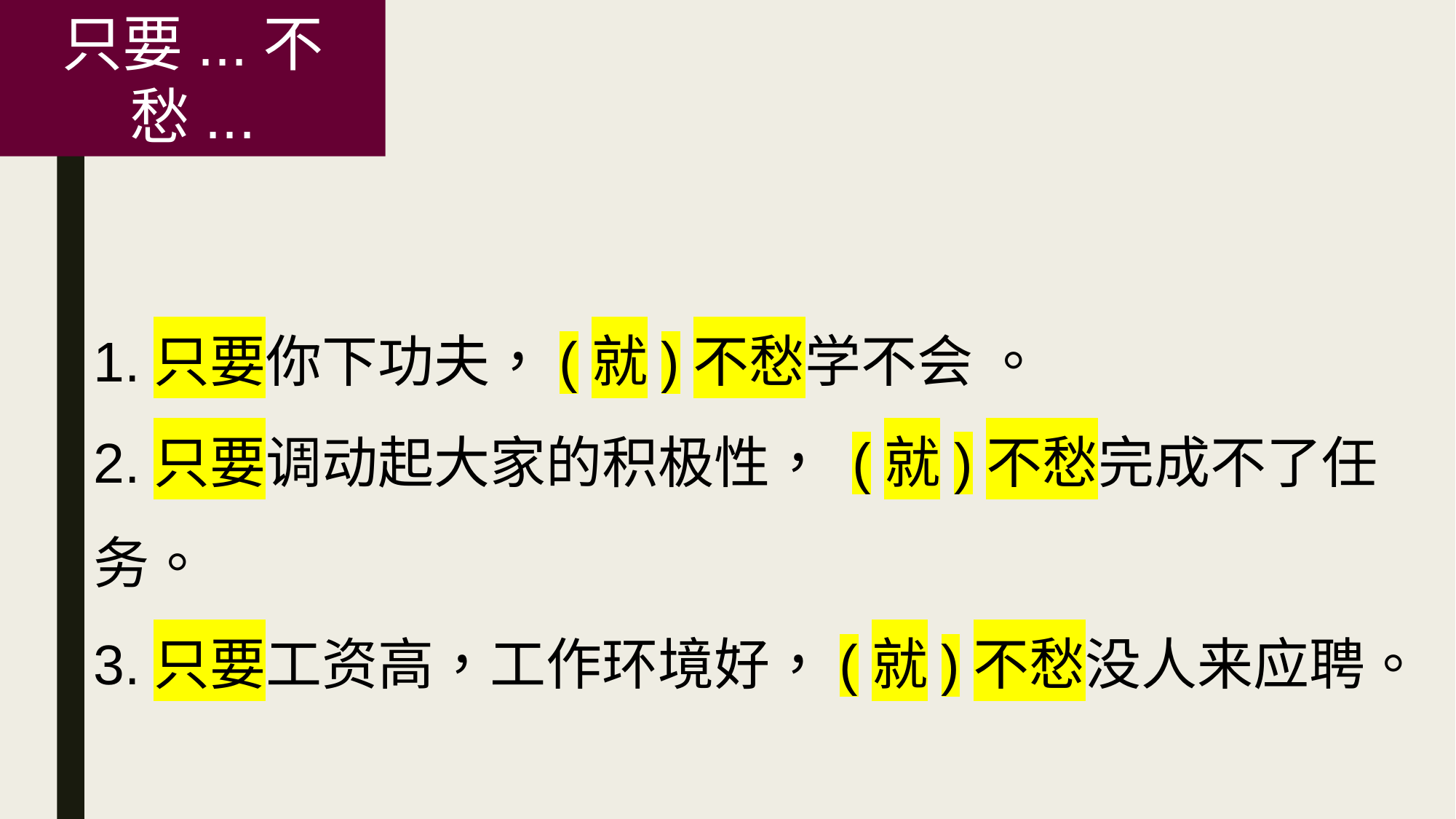

只要...不愁...
1.只要你下功夫，(就)不愁学不会 。
2.只要调动起大家的积极性， (就)不愁完成不了任务。
3.只要工资高，工作环境好，(就)不愁没人来应聘。